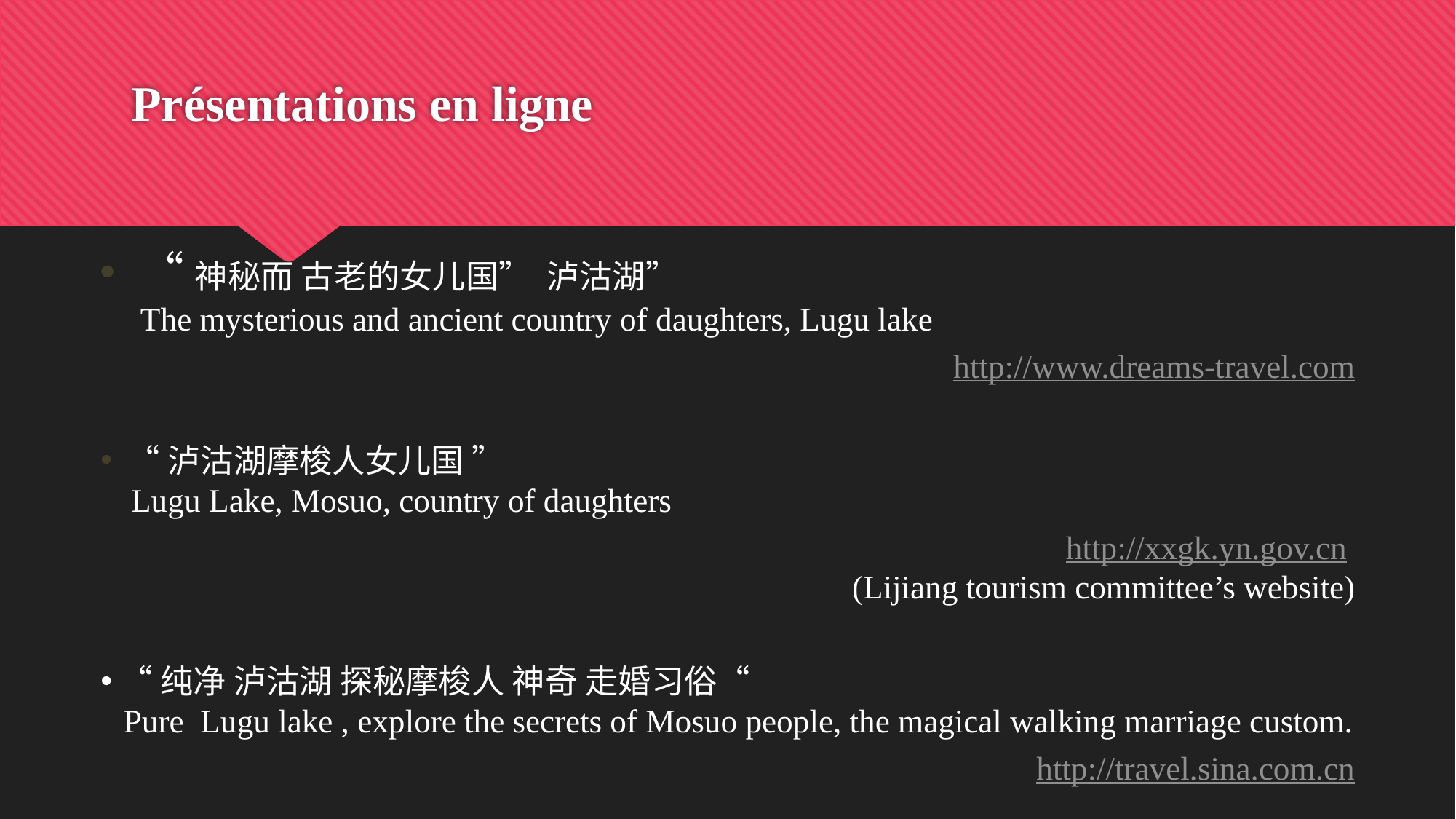

# Présentations en ligne
“神秘而 古老的女儿国”  泸沽湖”
The mysterious and ancient country of daughters, Lugu lake
   http://www.dreams-travel.com

  “泸沽湖摩梭人女儿国 ”
   Lugu Lake, Mosuo, country of daughters
	http://xxgk.yn.gov.cn
(Lijiang tourism committee’s website)

 “纯净 泸沽湖 探秘摩梭人 神奇 走婚习俗“
  Pure  Lugu lake , explore the secrets of Mosuo people, the magical walking marriage custom.
http://travel.sina.com.cn